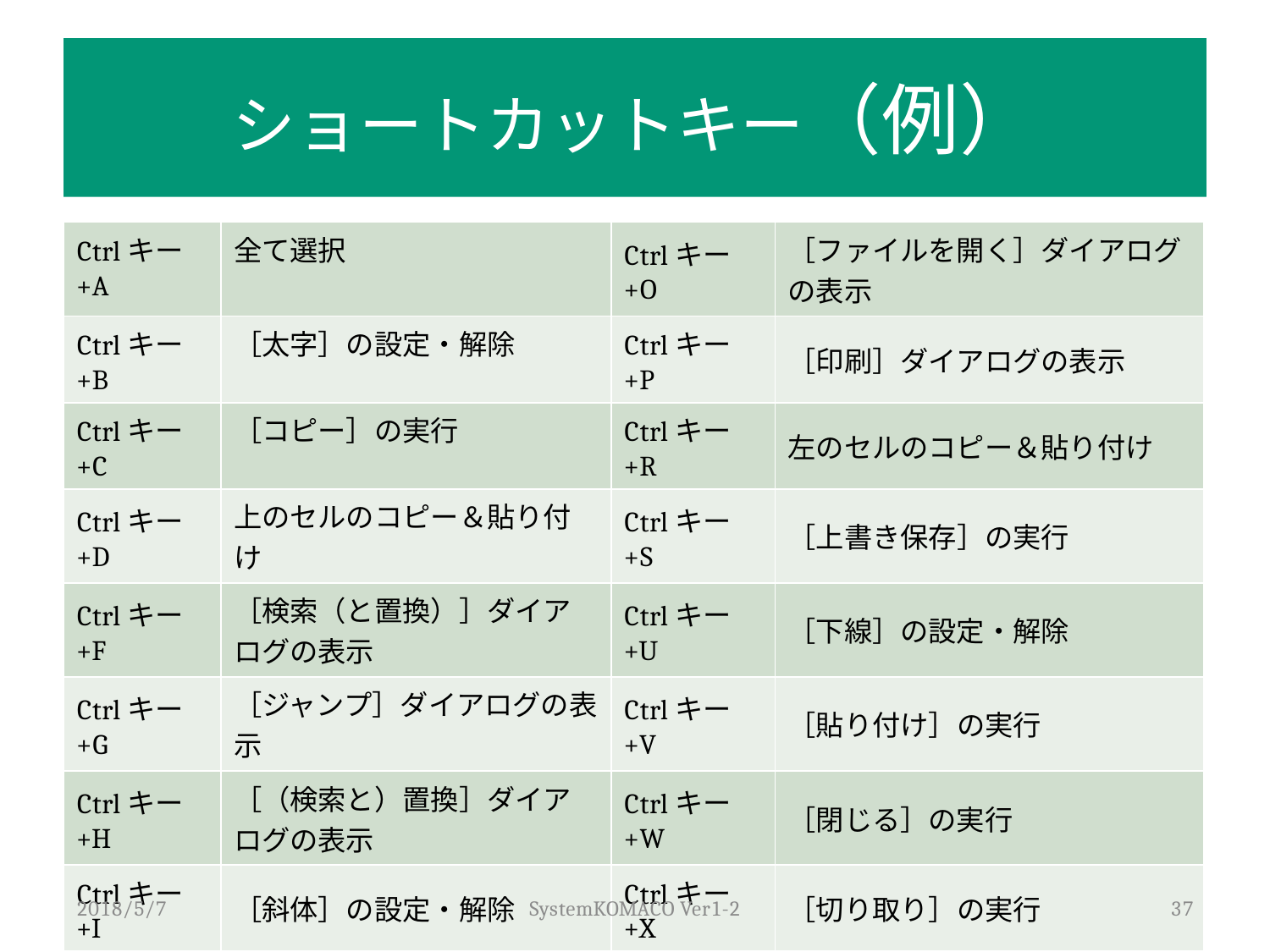

# ショートカットキー（例）
| Ctrlキー+A | 全て選択 | Ctrlキー+O | ［ファイルを開く］ダイアログの表示 |
| --- | --- | --- | --- |
| Ctrlキー+B | ［太字］の設定・解除 | Ctrlキー+P | ［印刷］ダイアログの表示 |
| Ctrlキー+C | ［コピー］の実行 | Ctrlキー+R | 左のセルのコピー＆貼り付け |
| Ctrlキー+D | 上のセルのコピー＆貼り付け | Ctrlキー+S | ［上書き保存］の実行 |
| Ctrlキー+F | ［検索（と置換）］ダイアログの表示 | Ctrlキー+U | ［下線］の設定・解除 |
| Ctrlキー+G | ［ジャンプ］ダイアログの表示 | Ctrlキー+V | ［貼り付け］の実行 |
| Ctrlキー+H | ［（検索と）置換］ダイアログの表示 | Ctrlキー+W | ［閉じる］の実行 |
| Ctrlキー+I | ［斜体］の設定・解除 | Ctrlキー+X | ［切り取り］の実行 |
| Ctrlキー+K | ［ハイパーリンクの挿入］ダイアログの表示 | Ctrlキー+Y | 直前の操作の繰り返し |
| Ctrlキー+N | ブックの新規作成 | Ctrlキー+Z | 直前の操作を元に戻す |
2018/5/7
SystemKOMACO Ver1-2
37